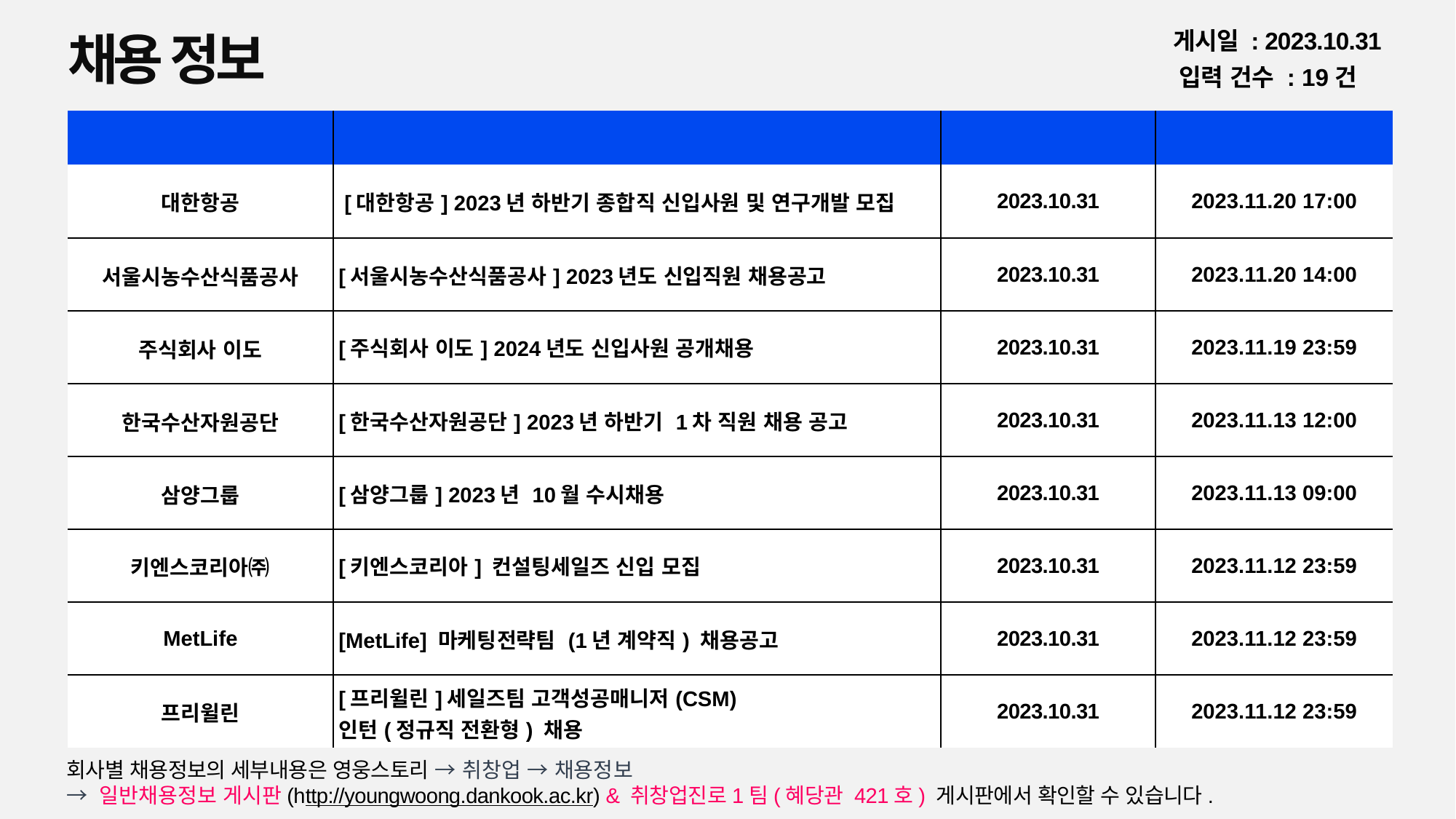

채용 정보
게시일 : 2023.10.31
입력 건수 : 19건
| 회사명 | 공고명 | 등록일 | 마감일 |
| --- | --- | --- | --- |
| 대한항공 | [대한항공] 2023년 하반기 종합직 신입사원 및 연구개발 모집 | 2023.10.31 | 2023.11.20 17:00 |
| 서울시농수산식품공사 | [서울시농수산식품공사] 2023년도 신입직원 채용공고 | 2023.10.31 | 2023.11.20 14:00 |
| 주식회사 이도 | [주식회사 이도] 2024년도 신입사원 공개채용 | 2023.10.31 | 2023.11.19 23:59 |
| 한국수산자원공단 | [한국수산자원공단] 2023년 하반기 1차 직원 채용 공고 | 2023.10.31 | 2023.11.13 12:00 |
| 삼양그룹 | [삼양그룹] 2023년 10월 수시채용 | 2023.10.31 | 2023.11.13 09:00 |
| 키엔스코리아㈜ | [키엔스코리아] 컨설팅세일즈 신입 모집 | 2023.10.31 | 2023.11.12 23:59 |
| MetLife | [MetLife] 마케팅전략팀 (1년 계약직) 채용공고 | 2023.10.31 | 2023.11.12 23:59 |
| 프리윌린 | [프리윌린]세일즈팀 고객성공매니저(CSM) 인턴(정규직 전환형) 채용 | 2023.10.31 | 2023.11.12 23:59 |
회사별 채용정보의 세부내용은 영웅스토리 → 취창업 → 채용정보
→ 일반채용정보 게시판(http://youngwoong.dankook.ac.kr) & 취창업진로1팀(혜당관 421호) 게시판에서 확인할 수 있습니다.